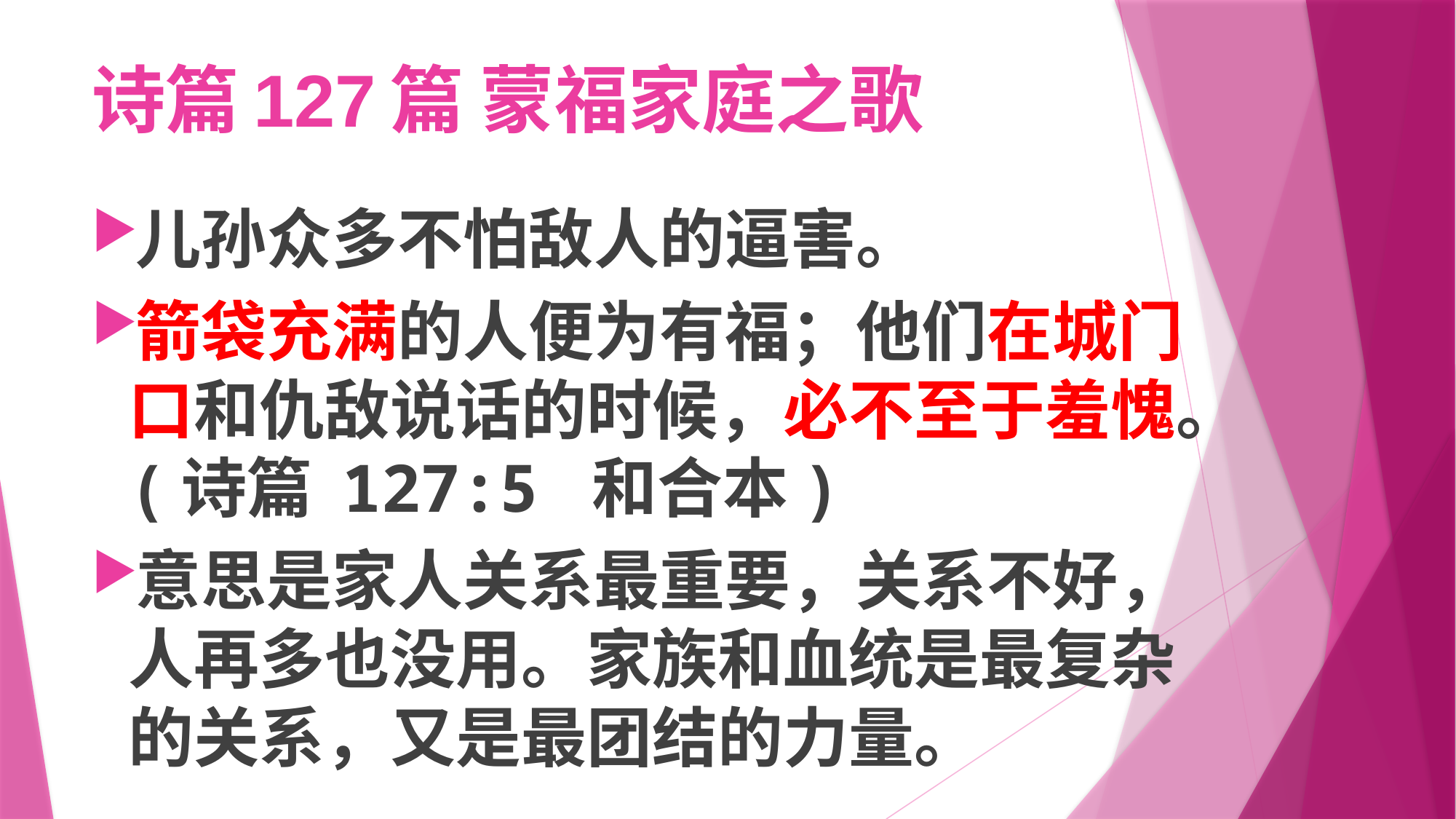

# 诗篇127篇 蒙福家庭之歌
儿孙众多不怕敌人的逼害。
箭袋充满的人便为有福；他们在城门口和仇敌说话的时候，必不至于羞愧。(诗篇 127:5 和合本)
意思是家人关系最重要，关系不好，人再多也没用。家族和血统是最复杂的关系，又是最团结的力量。